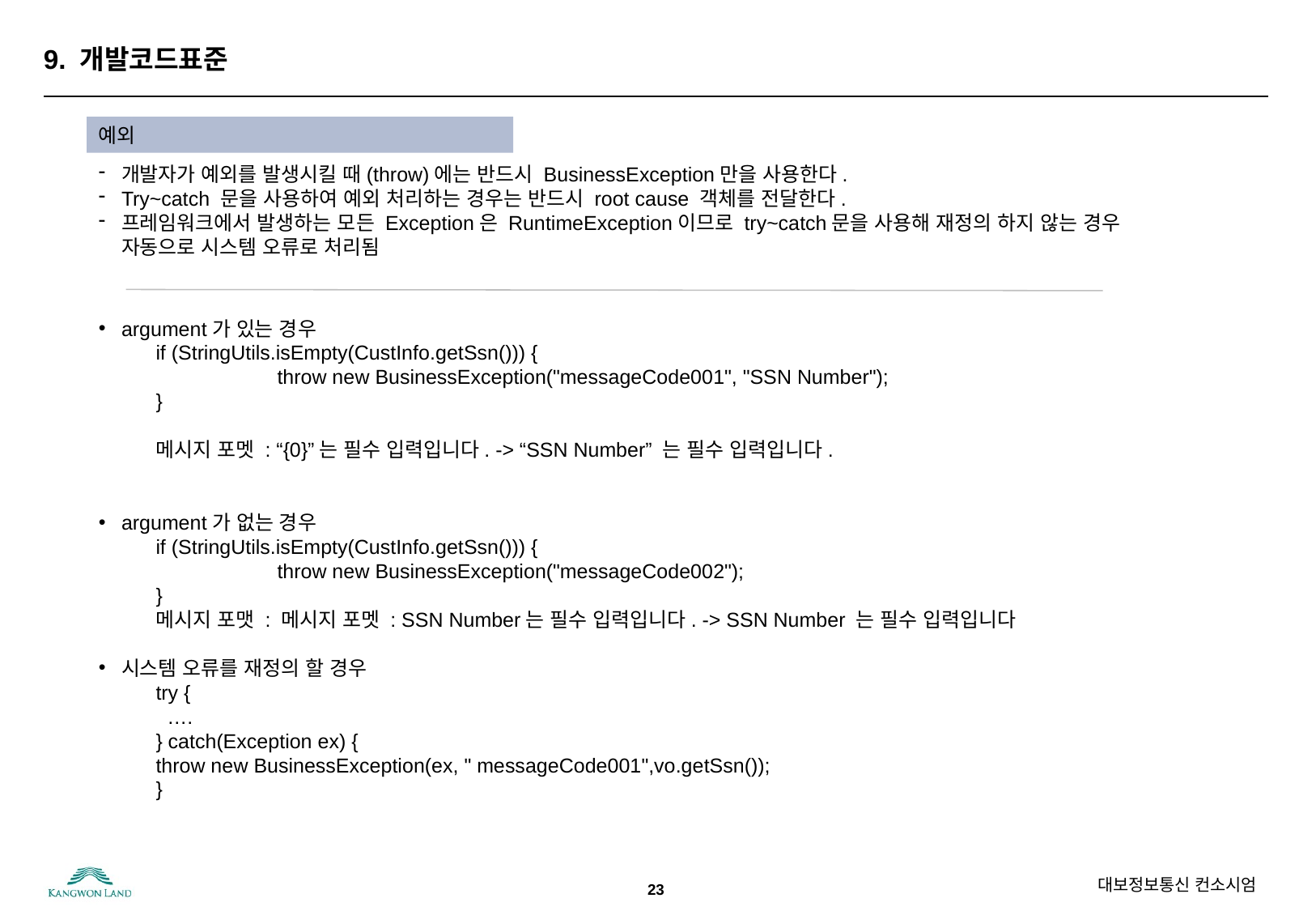

# 9. 개발코드표준
예외
개발자가 예외를 발생시킬 때(throw)에는 반드시 BusinessException만을 사용한다.
Try~catch 문을 사용하여 예외 처리하는 경우는 반드시 root cause 객체를 전달한다.
프레임워크에서 발생하는 모든 Exception은 RuntimeException이므로 try~catch문을 사용해 재정의 하지 않는 경우 자동으로 시스템 오류로 처리됨
argument가 있는 경우
if (StringUtils.isEmpty(CustInfo.getSsn())) {
	throw new BusinessException("messageCode001", "SSN Number");
}

메시지 포멧 : “{0}”는 필수 입력입니다. -> “SSN Number” 는 필수 입력입니다.

argument가 없는 경우
if (StringUtils.isEmpty(CustInfo.getSsn())) {
	throw new BusinessException("messageCode002");
}
메시지 포맷 : 메시지 포멧 : SSN Number는 필수 입력입니다. -> SSN Number 는 필수 입력입니다

시스템 오류를 재정의 할 경우
try {
  ….
} catch(Exception ex) {
throw new BusinessException(ex, " messageCode001",vo.getSsn());
}

23